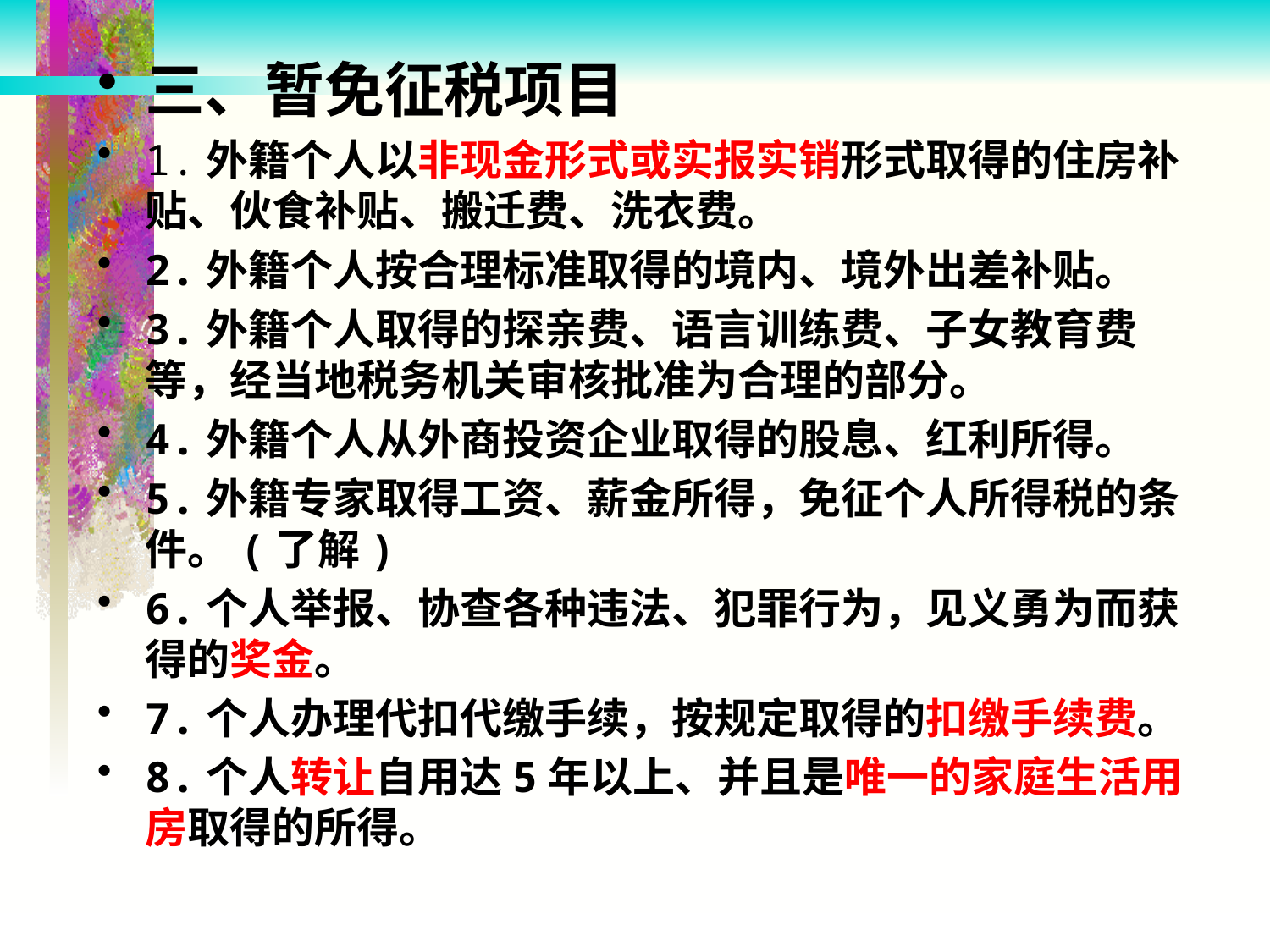

三、暂免征税项目
1.外籍个人以非现金形式或实报实销形式取得的住房补贴、伙食补贴、搬迁费、洗衣费。
2.外籍个人按合理标准取得的境内、境外出差补贴。
3.外籍个人取得的探亲费、语言训练费、子女教育费等，经当地税务机关审核批准为合理的部分。
4.外籍个人从外商投资企业取得的股息、红利所得。
5.外籍专家取得工资、薪金所得，免征个人所得税的条件。(了解)
6.个人举报、协查各种违法、犯罪行为，见义勇为而获得的奖金。
7.个人办理代扣代缴手续，按规定取得的扣缴手续费。
8.个人转让自用达5年以上、并且是唯一的家庭生活用房取得的所得。